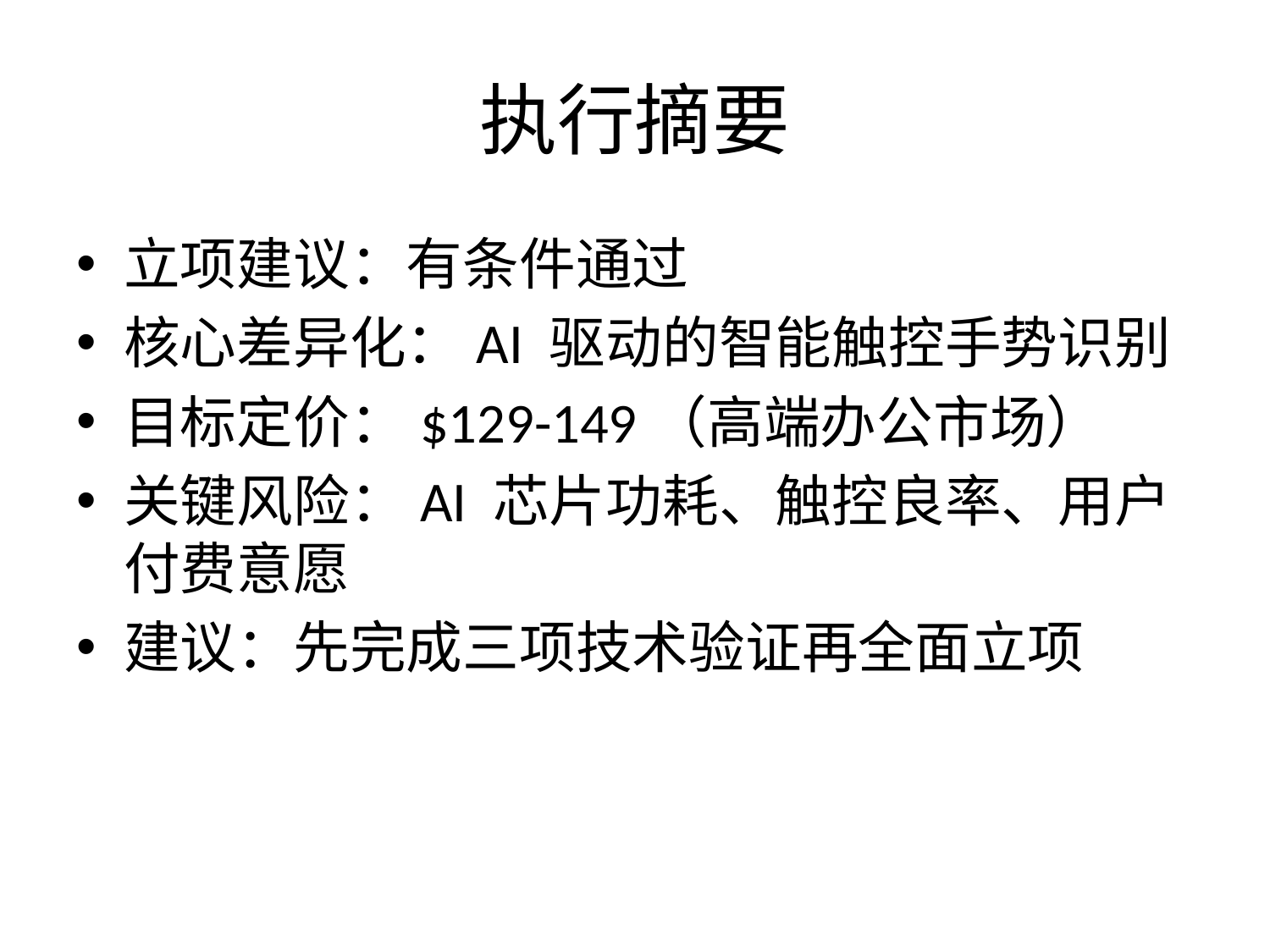

# 执行摘要
立项建议：有条件通过
核心差异化：AI 驱动的智能触控手势识别
目标定价：$129-149（高端办公市场）
关键风险：AI 芯片功耗、触控良率、用户付费意愿
建议：先完成三项技术验证再全面立项